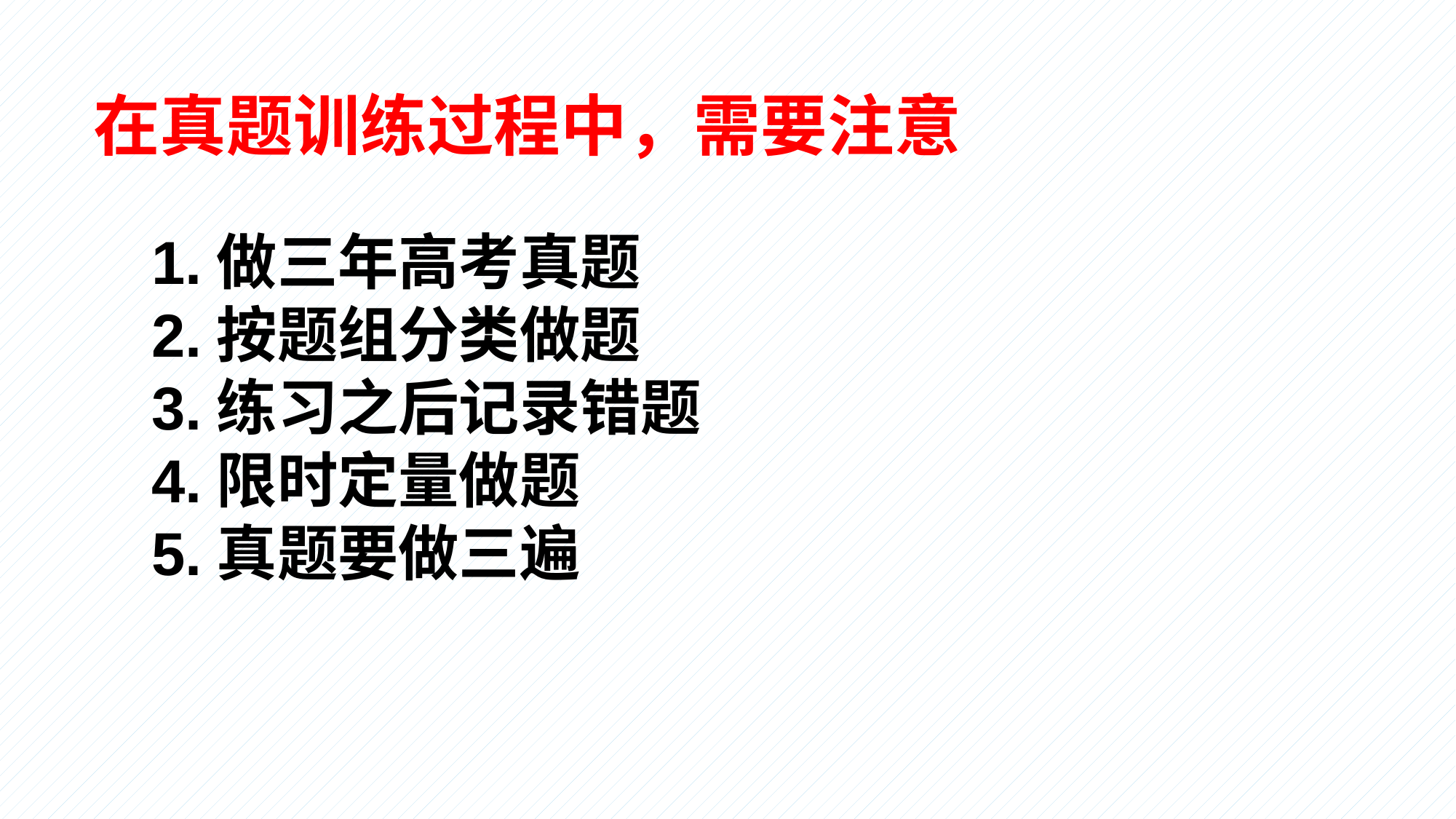

在真题训练过程中，需要注意
1.做三年高考真题
2.按题组分类做题
3.练习之后记录错题
4.限时定量做题
5.真题要做三遍